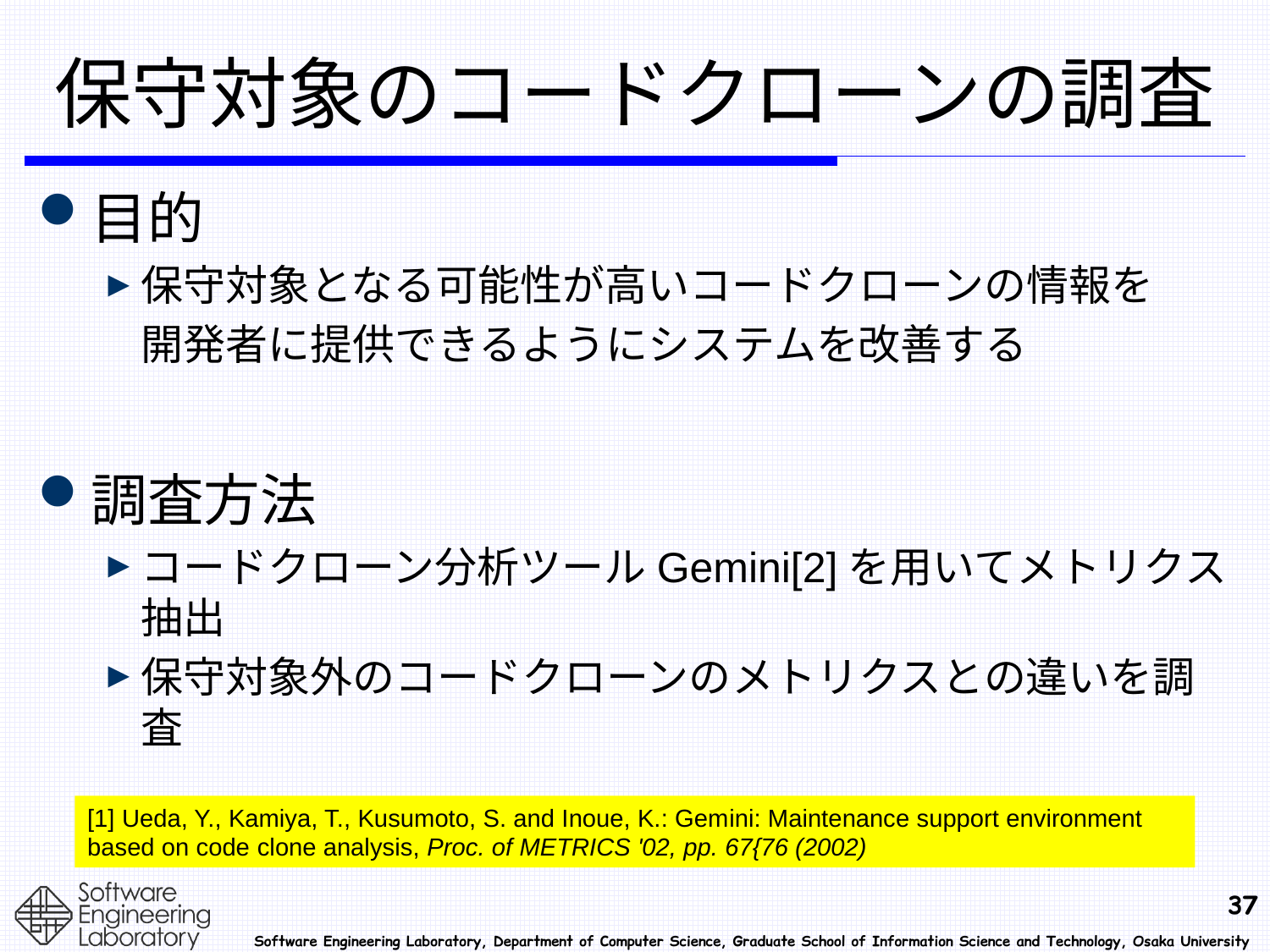

# 保守対象のコードクローンの調査
目的
保守対象となる可能性が高いコードクローンの情報を
	開発者に提供できるようにシステムを改善する

調査方法
コードクローン分析ツールGemini[2]を用いてメトリクス抽出
保守対象外のコードクローンのメトリクスとの違いを調査

[1] Ueda, Y., Kamiya, T., Kusumoto, S. and Inoue, K.: Gemini: Maintenance support environment based on code clone analysis, Proc. of METRICS '02, pp. 67{76 (2002)